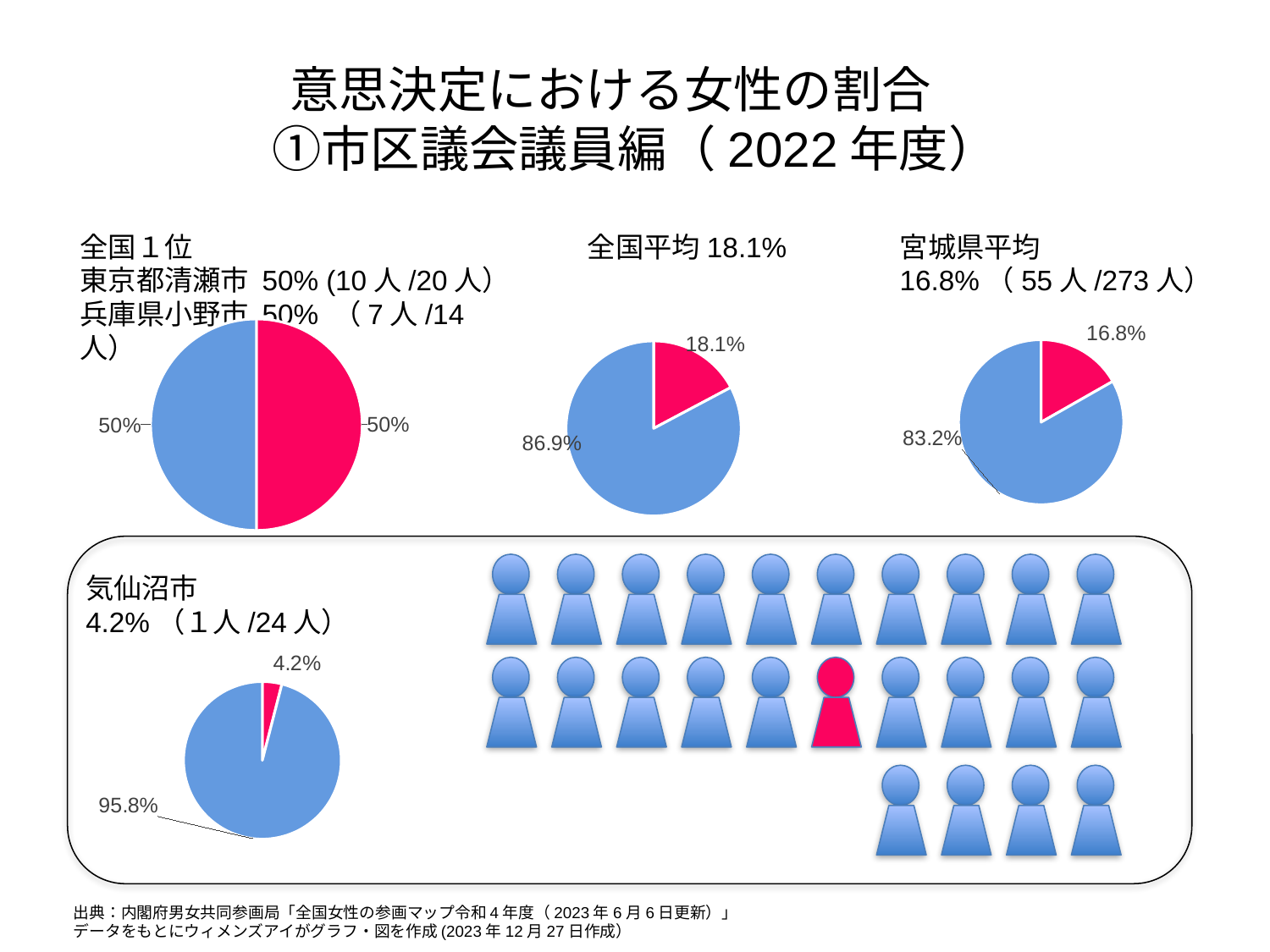

# 意思決定における女性の割合　 ①市区議会議員編（2022年度）
全国１位
東京都清瀬市 50% (10人/20人）
兵庫県小野市 50% （7人/14人）
全国平均18.1%
宮城県平均
16.8%（55人/273人）

### Chart

| Category |  |
|---|---|

### Chart

| Category |  |
|---|---|

### Chart

| Category |  |
|---|---|

気仙沼市
4.2%（１人/24人）
1

### Chart

| Category |  |
|---|---|

1
出典：内閣府男女共同参画局「全国女性の参画マップ令和4年度（2023年6月6日更新）」
データをもとにウィメンズアイがグラフ・図を作成(2023年12月27日作成）